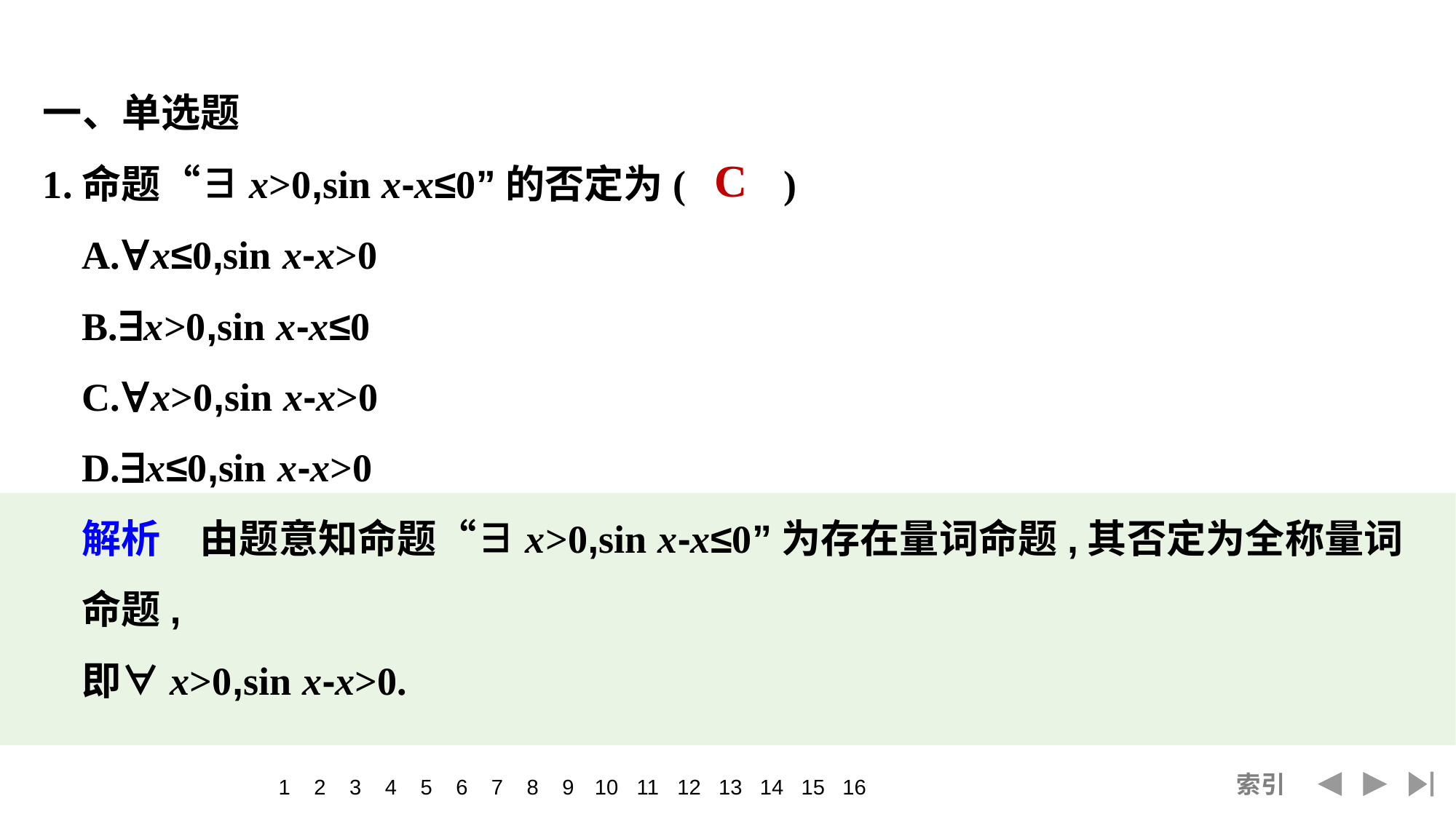

一、单选题
1.命题“∃x>0,sin x-x≤0”的否定为(　　)
A.∀x≤0,sin x-x>0
B.∃x>0,sin x-x≤0
C.∀x>0,sin x-x>0
D.∃x≤0,sin x-x>0
解析　由题意知命题“∃x>0,sin x-x≤0”为存在量词命题,其否定为全称量词命题,
即∀x>0,sin x-x>0.
C